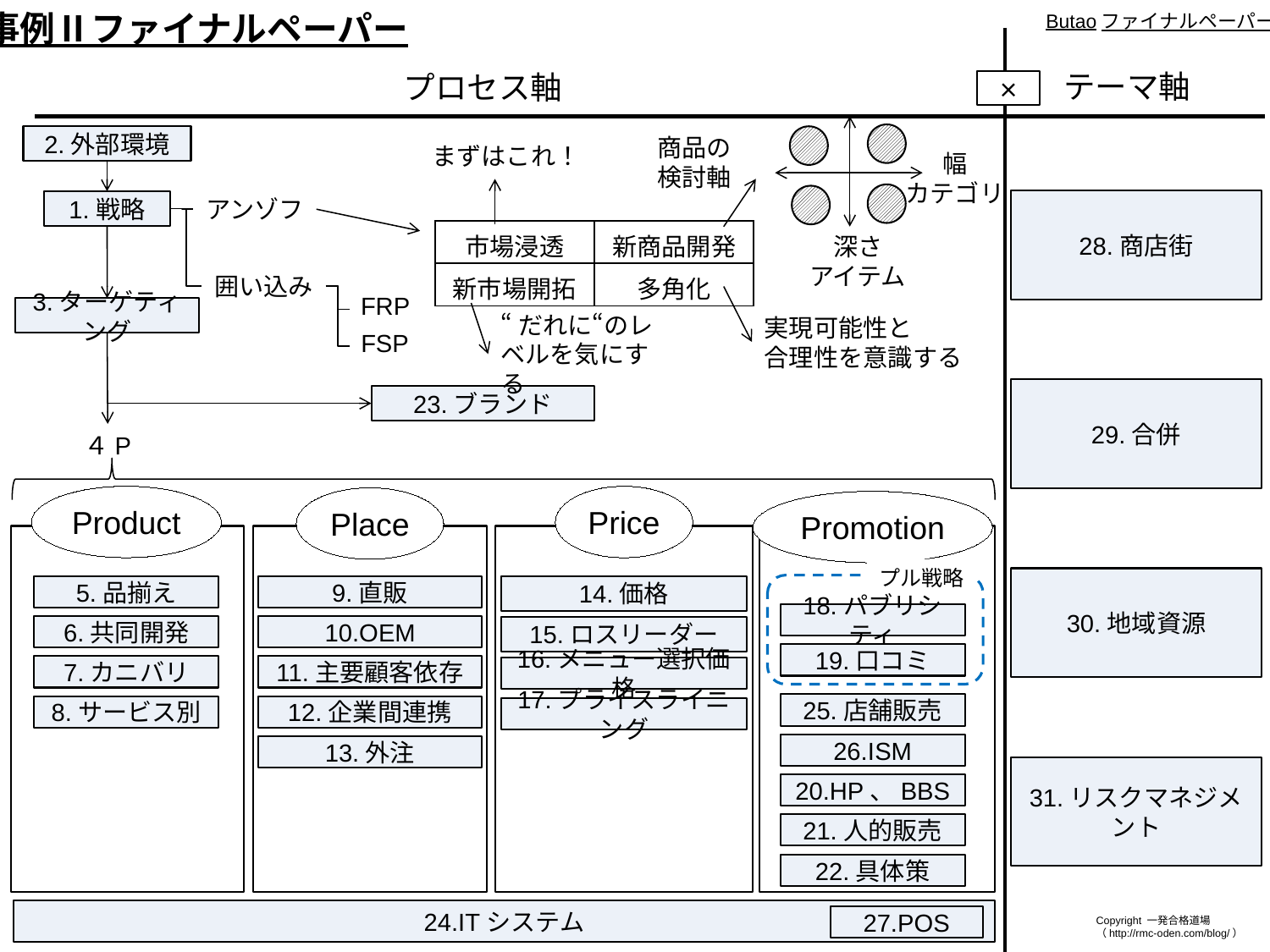

事例Ⅱファイナルペーパー

Butaoファイナルペーパー
テーマ軸
プロセス軸
×

2.外部環境
商品の
検討軸

まずはこれ！
幅
カテゴリ

アンゾフ
28.商店街
1.戦略
| 市場浸透 | 新商品開発 |
| --- | --- |
| 新市場開拓 | 多角化 |
深さ
アイテム
囲い込み
FRP
3.ターゲティング
“だれに“のレベルを気にする
実現可能性と
合理性を意識する
FSP
29.合併
23.ブランド
４P
Product
Price
Place
Promotion

プル戦略
30.地域資源

5.品揃え
9.直販
14.価格
18.パブリシティ
6.共同開発
10.OEM
15.ロスリーダー
19.口コミ
7.カニバリ
11.主要顧客依存
16.メニュー選択価格
25.店舗販売
8.サービス別
12.企業間連携
17.プライスライニング
26.ISM
13.外注
31.リスクマネジメント
20.HP、BBS
21.人的販売
22.具体策
24.ITシステム
27.POS
Copyright 一発合格道場
（http://rmc-oden.com/blog/）